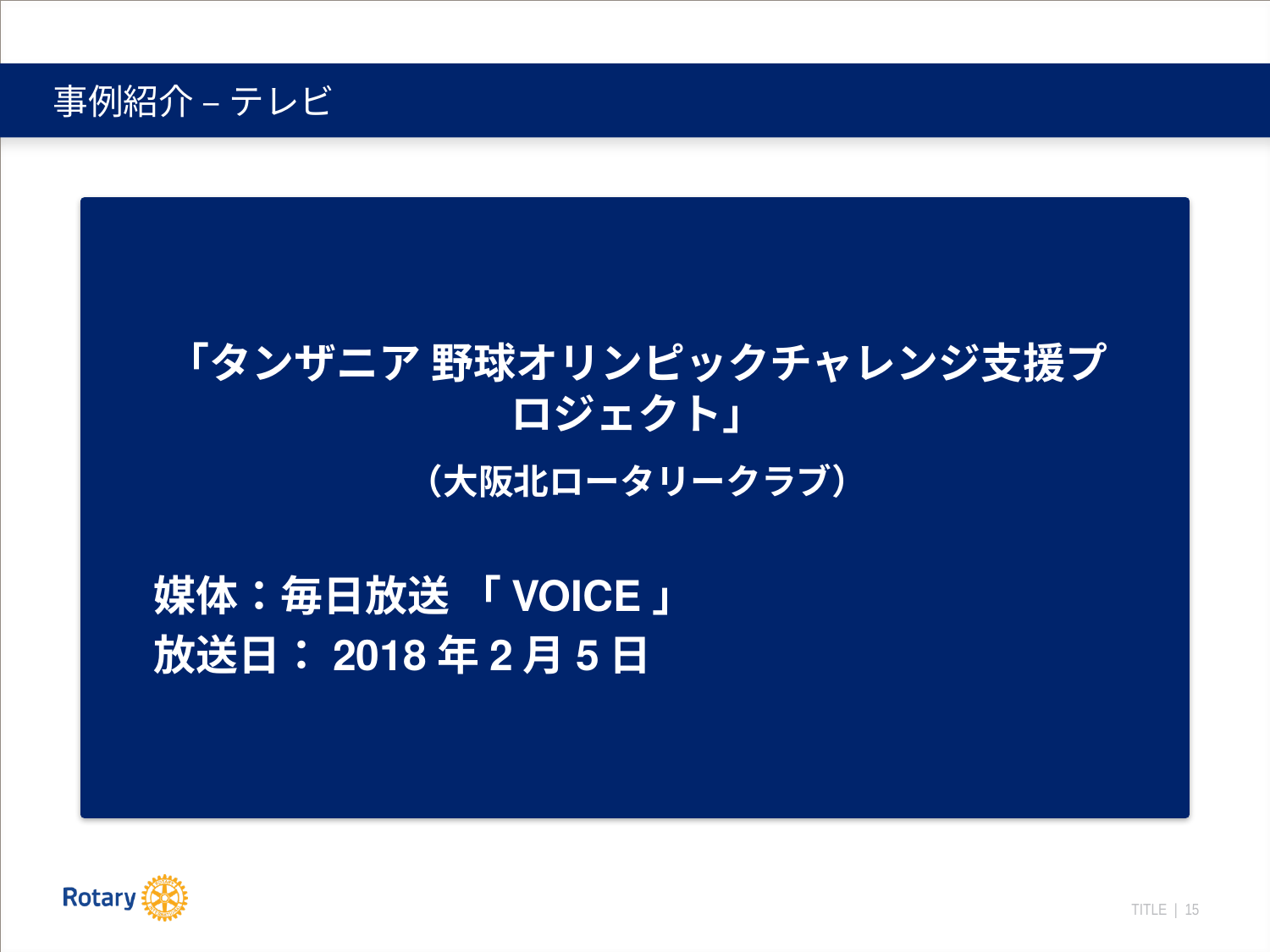

# 事例紹介 – テレビ

「タンザニア 野球オリンピックチャレンジ支援プロジェクト」
（大阪北ロータリークラブ）

媒体：毎日放送 「VOICE」
放送日：2018年2月5日